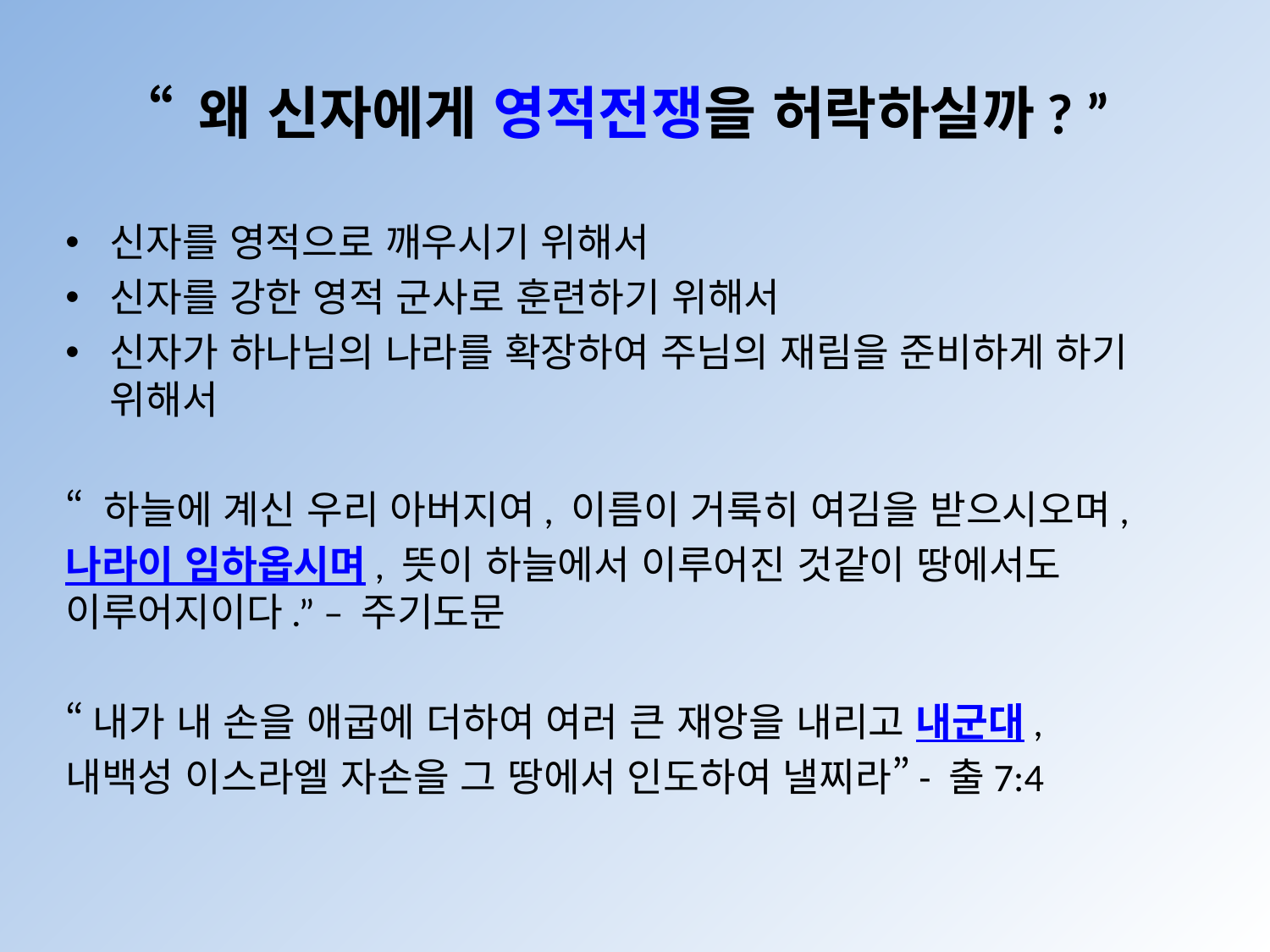

# “ 왜 신자에게 영적전쟁을 허락하실까? ”
신자를 영적으로 깨우시기 위해서
신자를 강한 영적 군사로 훈련하기 위해서
신자가 하나님의 나라를 확장하여 주님의 재림을 준비하게 하기 위해서

“ 하늘에 계신 우리 아버지여, 이름이 거룩히 여김을 받으시오며,
나라이 임하옵시며, 뜻이 하늘에서 이루어진 것같이 땅에서도
이루어지이다.” – 주기도문

“내가 내 손을 애굽에 더하여 여러 큰 재앙을 내리고 내군대,
내백성 이스라엘 자손을 그 땅에서 인도하여 낼찌라”- 출7:4